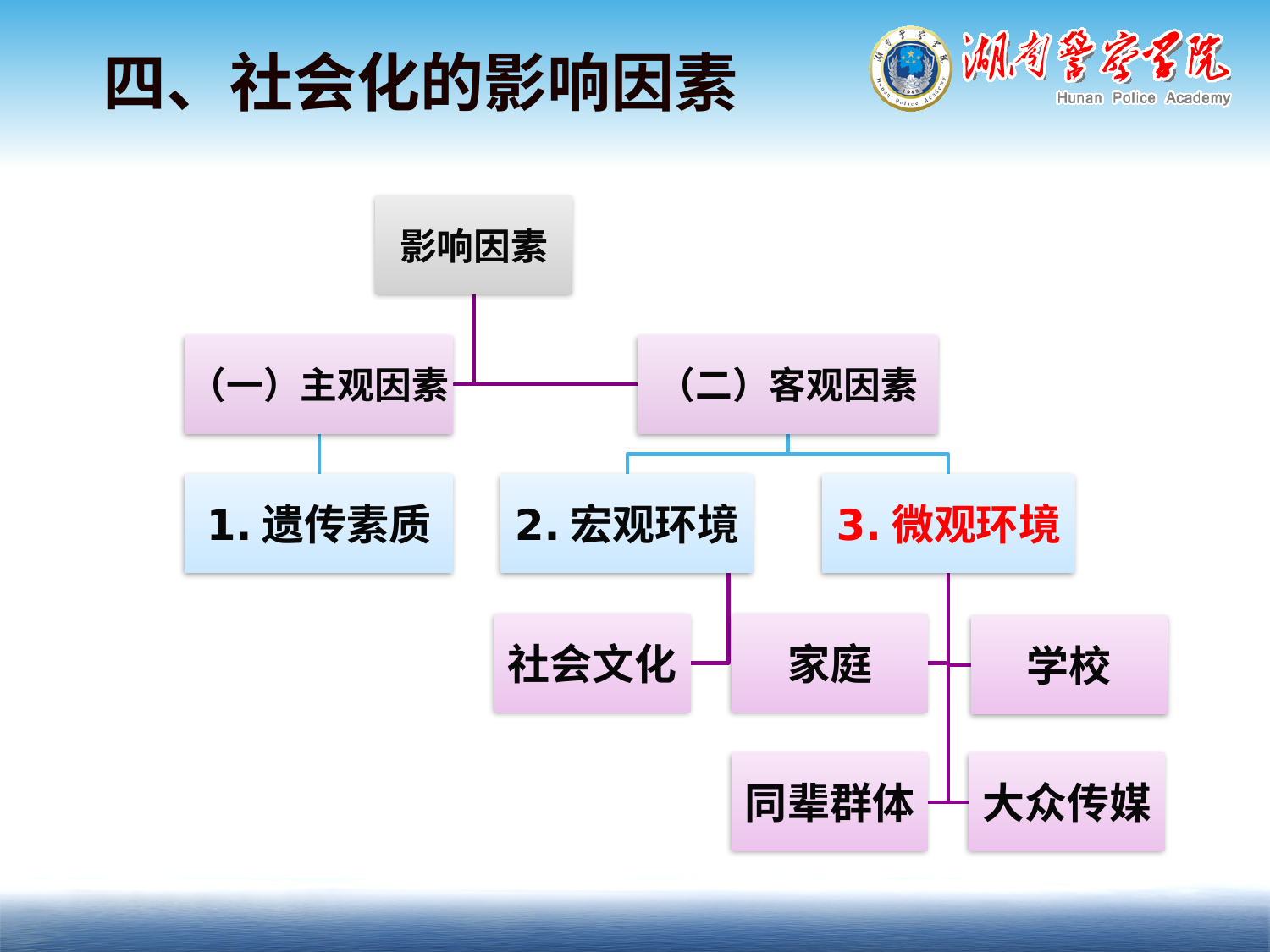

四、社会化的影响因素
影响因素
（一）主观因素
1.遗传素质
（二）客观因素
2.宏观环境
社会文化
3.微观环境
家庭
学校
同辈群体
大众传媒